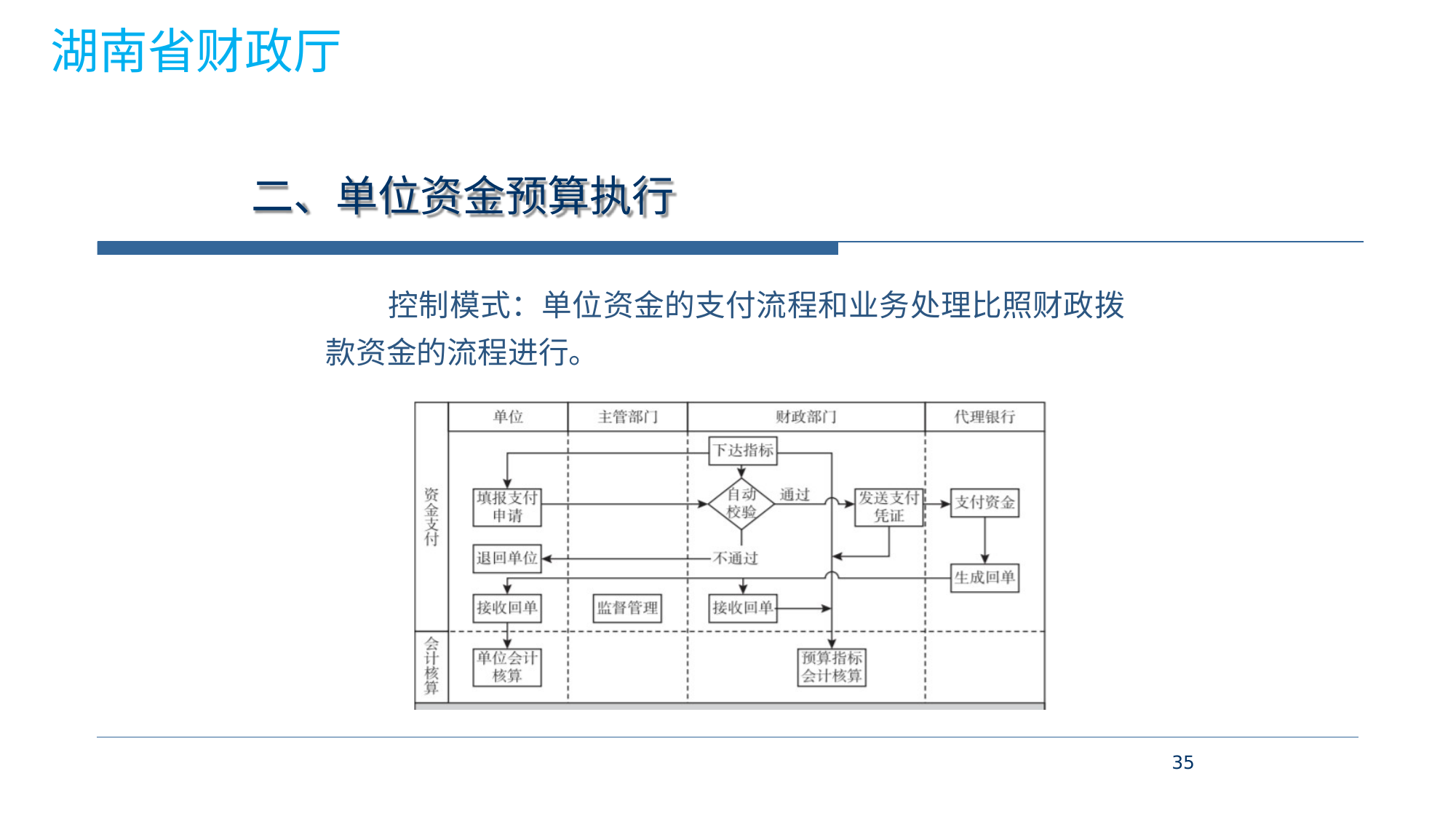

湖南省财政厅

# 二、单位资金预算执行
控制模式：单位资金的支付流程和业务处理比照财政拨
款资金的流程进行。

35